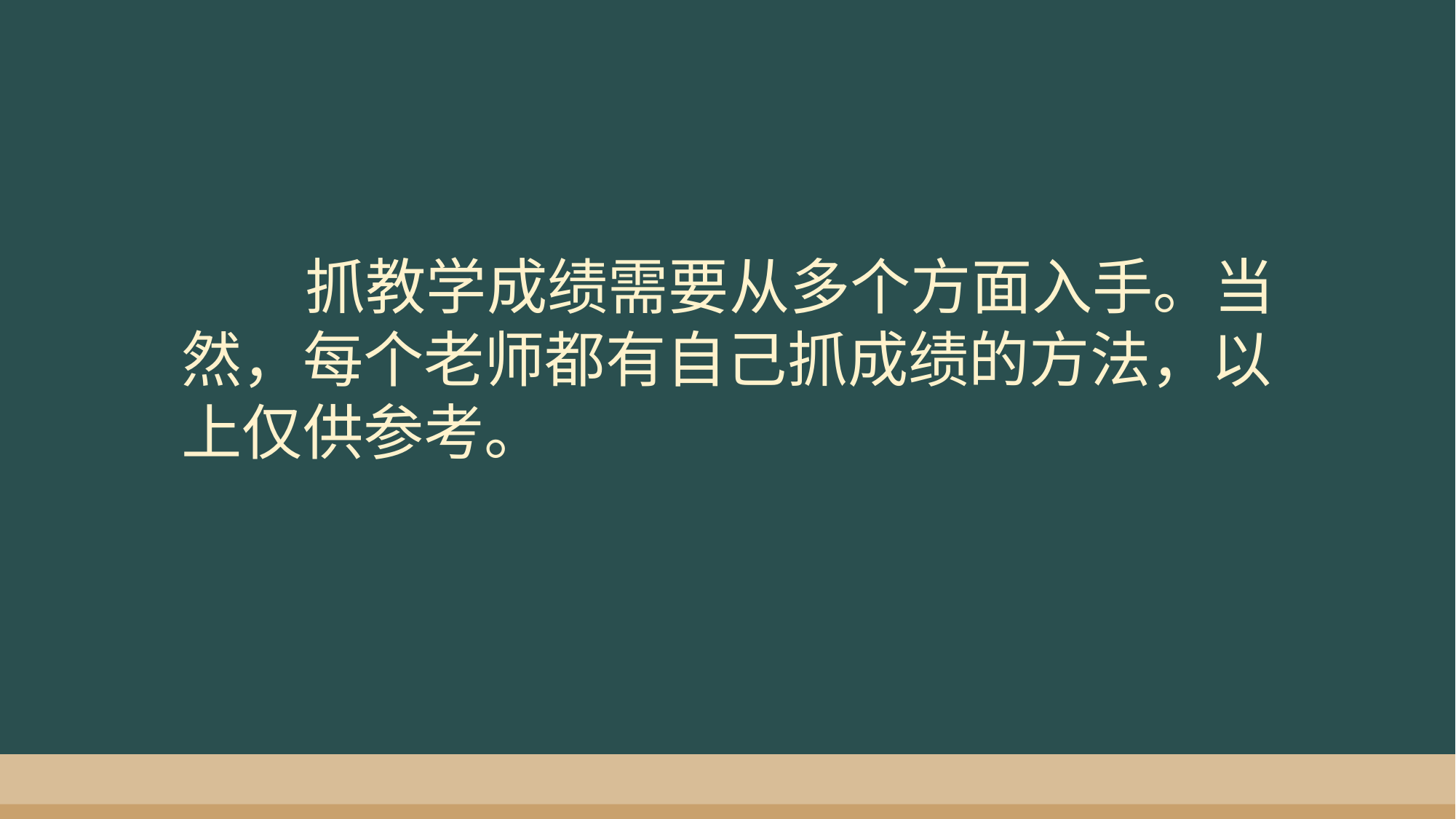

抓教学成绩需要从多个方面入手。当然，每个老师都有自己抓成绩的方法，以上仅供参考。